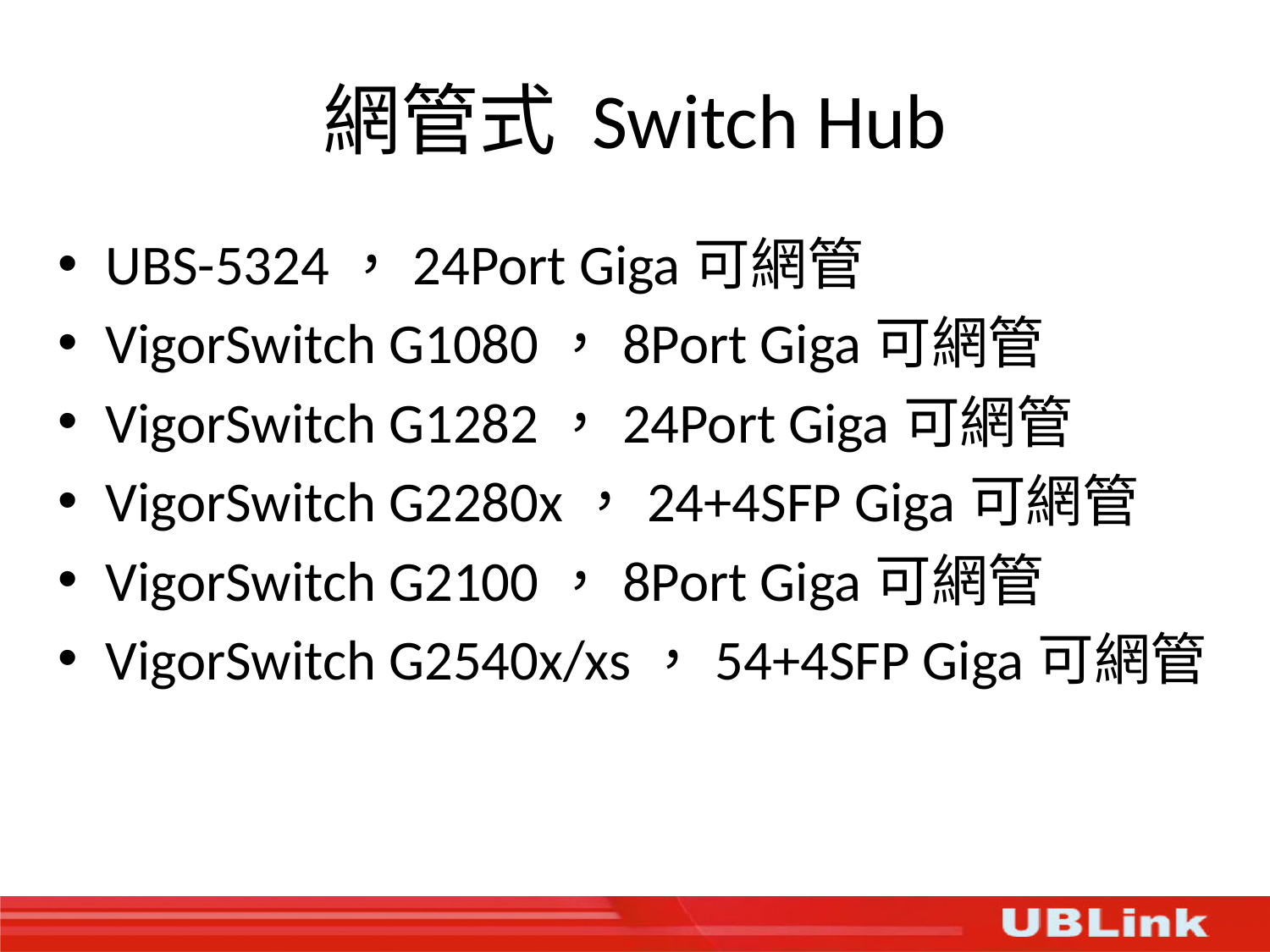

# 網管式 Switch Hub
UBS-5324，24Port Giga可網管
VigorSwitch G1080，8Port Giga可網管
VigorSwitch G1282，24Port Giga可網管
VigorSwitch G2280x，24+4SFP Giga可網管
VigorSwitch G2100，8Port Giga可網管
VigorSwitch G2540x/xs，54+4SFP Giga可網管